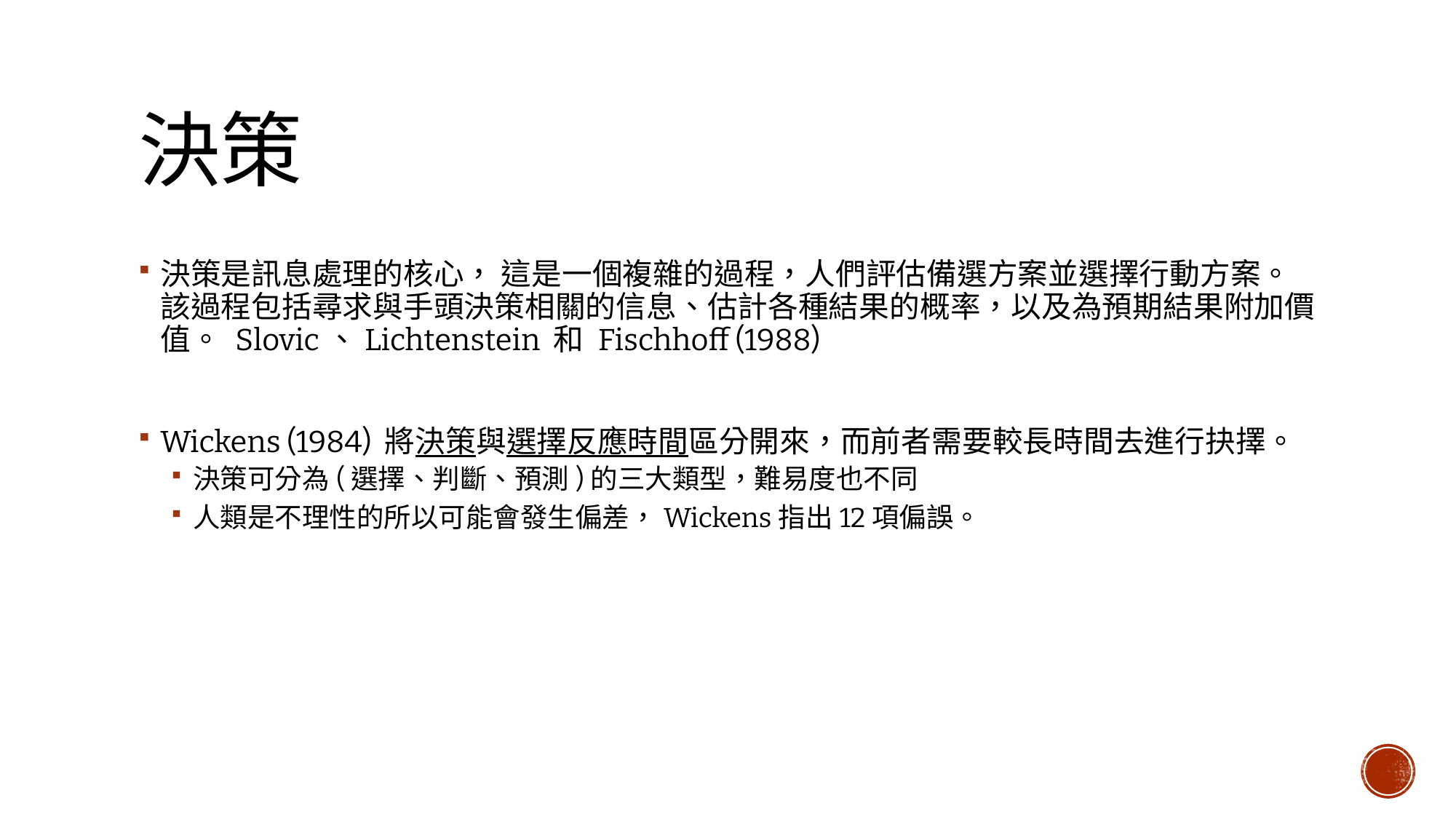

# 決策
決策是訊息處理的核心， 這是一個複雜的過程，人們評估備選方案並選擇行動方案。 該過程包括尋求與手頭決策相關的信息、估計各種結果的概率，以及為預期結果附加價值。 Slovic、Lichtenstein 和 Fischhoff (1988)

Wickens (1984) 將決策與選擇反應時間區分開來，而前者需要較長時間去進行抉擇。
決策可分為(選擇、判斷、預測)的三大類型，難易度也不同
人類是不理性的所以可能會發生偏差，Wickens指出12項偏誤。